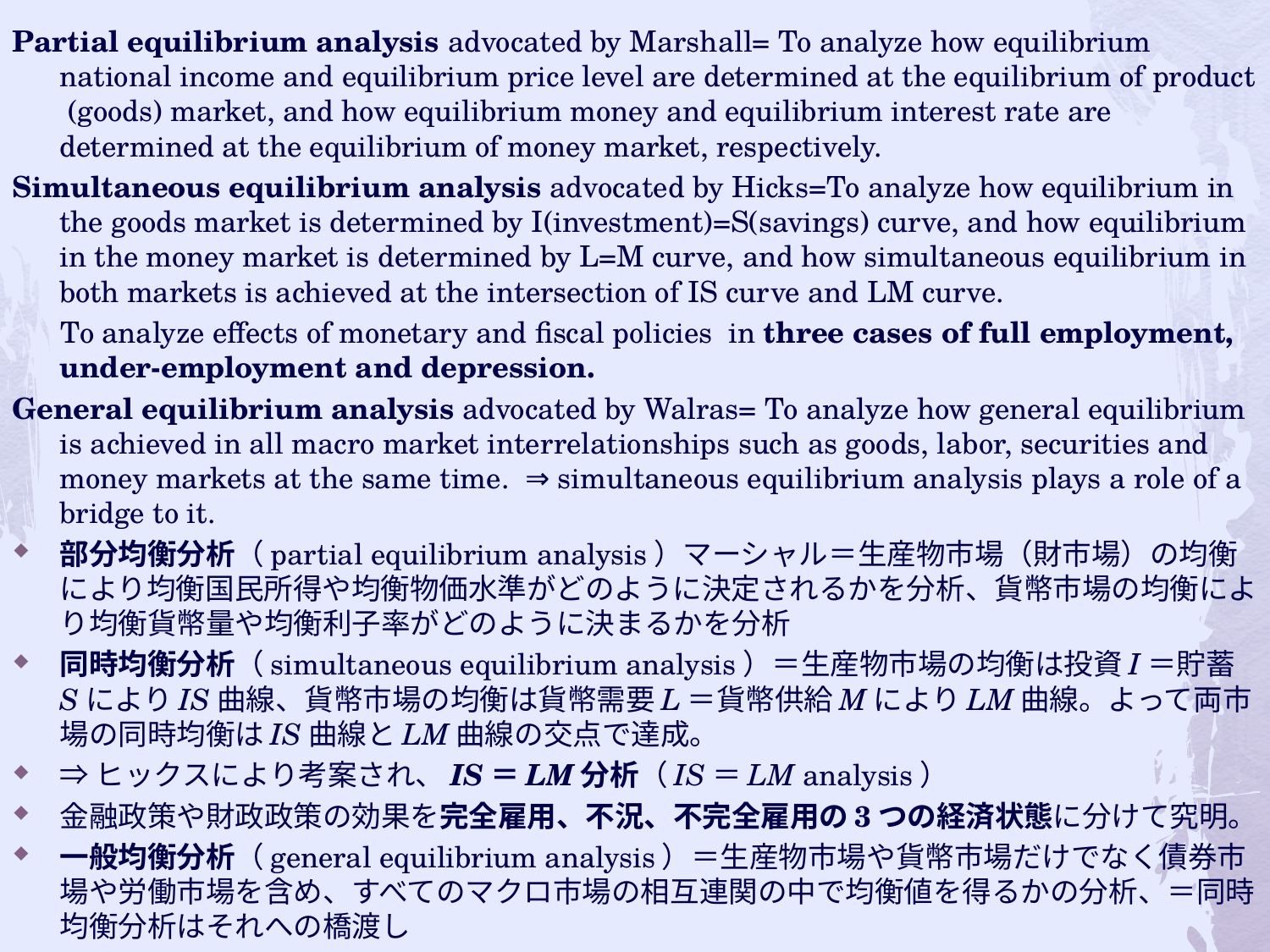

Partial equilibrium analysis advocated by Marshall= To analyze how equilibrium national income and equilibrium price level are determined at the equilibrium of product  (goods) market, and how equilibrium money and equilibrium interest rate are determined at the equilibrium of money market, respectively.
Simultaneous equilibrium analysis advocated by Hicks=To analyze how equilibrium in the goods market is determined by I(investment)=S(savings) curve, and how equilibrium in the money market is determined by L=M curve, and how simultaneous equilibrium in both markets is achieved at the intersection of IS curve and LM curve.
      To analyze effects of monetary and fiscal policies  in three cases of full employment, under-employment and depression.
General equilibrium analysis advocated by Walras= To analyze how general equilibrium is achieved in ​​all macro market interrelationships such as goods, labor, securities and money markets at the same time.  ⇒ simultaneous equilibrium analysis plays a role of a bridge to it.
部分均衡分析（partial equilibrium analysis）マーシャル＝生産物市場（財市場）の均衡により均衡国民所得や均衡物価水準がどのように決定されるかを分析、貨幣市場の均衡により均衡貨幣量や均衡利子率がどのように決まるかを分析
同時均衡分析（simultaneous equilibrium analysis）＝生産物市場の均衡は投資I＝貯蓄SによりIS曲線、貨幣市場の均衡は貨幣需要L＝貨幣供給MによりLM曲線。よって両市場の同時均衡はIS曲線とLM曲線の交点で達成。
⇒ヒックスにより考案され、IS＝LM分析（IS＝LM analysis）
金融政策や財政政策の効果を完全雇用、不況、不完全雇用の3つの経済状態に分けて究明。
一般均衡分析（general equilibrium analysis）＝生産物市場や貨幣市場だけでなく債券市場や労働市場を含め、すべてのマクロ市場の相互連関の中で均衡値を得るかの分析、＝同時均衡分析はそれへの橋渡し

#